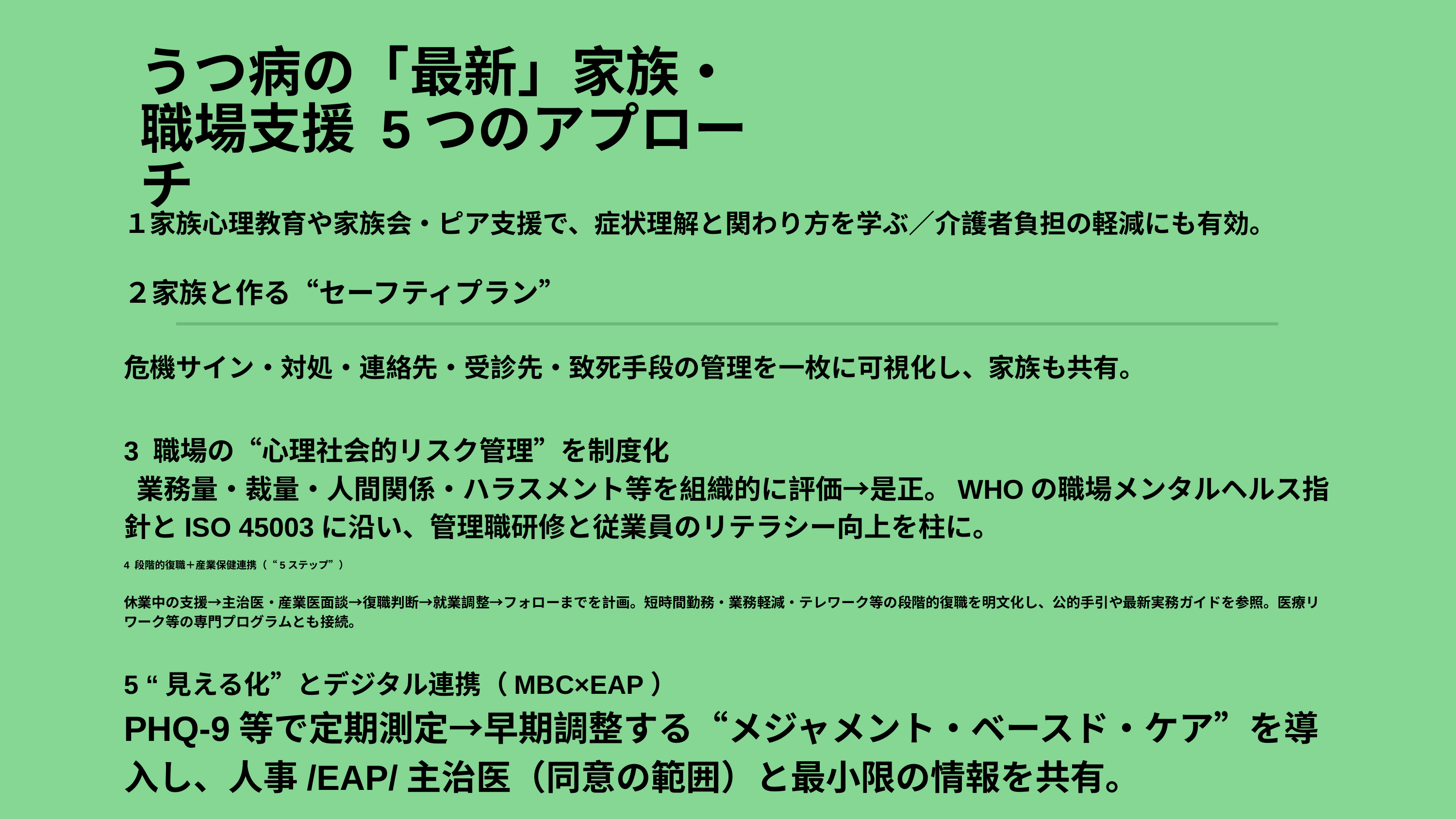

うつ病の「最新」家族・職場支援 5つのアプローチ
１家族心理教育や家族会・ピア支援で、症状理解と関わり方を学ぶ／介護者負担の軽減にも有効。

２家族と作る“セーフティプラン”

危機サイン・対処・連絡先・受診先・致死手段の管理を一枚に可視化し、家族も共有。

3 職場の“心理社会的リスク管理”を制度化
 業務量・裁量・人間関係・ハラスメント等を組織的に評価→是正。WHOの職場メンタルヘルス指針とISO 45003に沿い、管理職研修と従業員のリテラシー向上を柱に。

4 段階的復職＋産業保健連携（“5ステップ”）

休業中の支援→主治医・産業医面談→復職判断→就業調整→フォローまでを計画。短時間勤務・業務軽減・テレワーク等の段階的復職を明文化し、公的手引や最新実務ガイドを参照。医療リワーク等の専門プログラムとも接続。

5 “見える化”とデジタル連携（MBC×EAP）
PHQ‑9等で定期測定→早期調整する“メジャメント・ベースド・ケア”を導入し、人事/EAP/主治医（同意の範囲）と最小限の情報を共有。